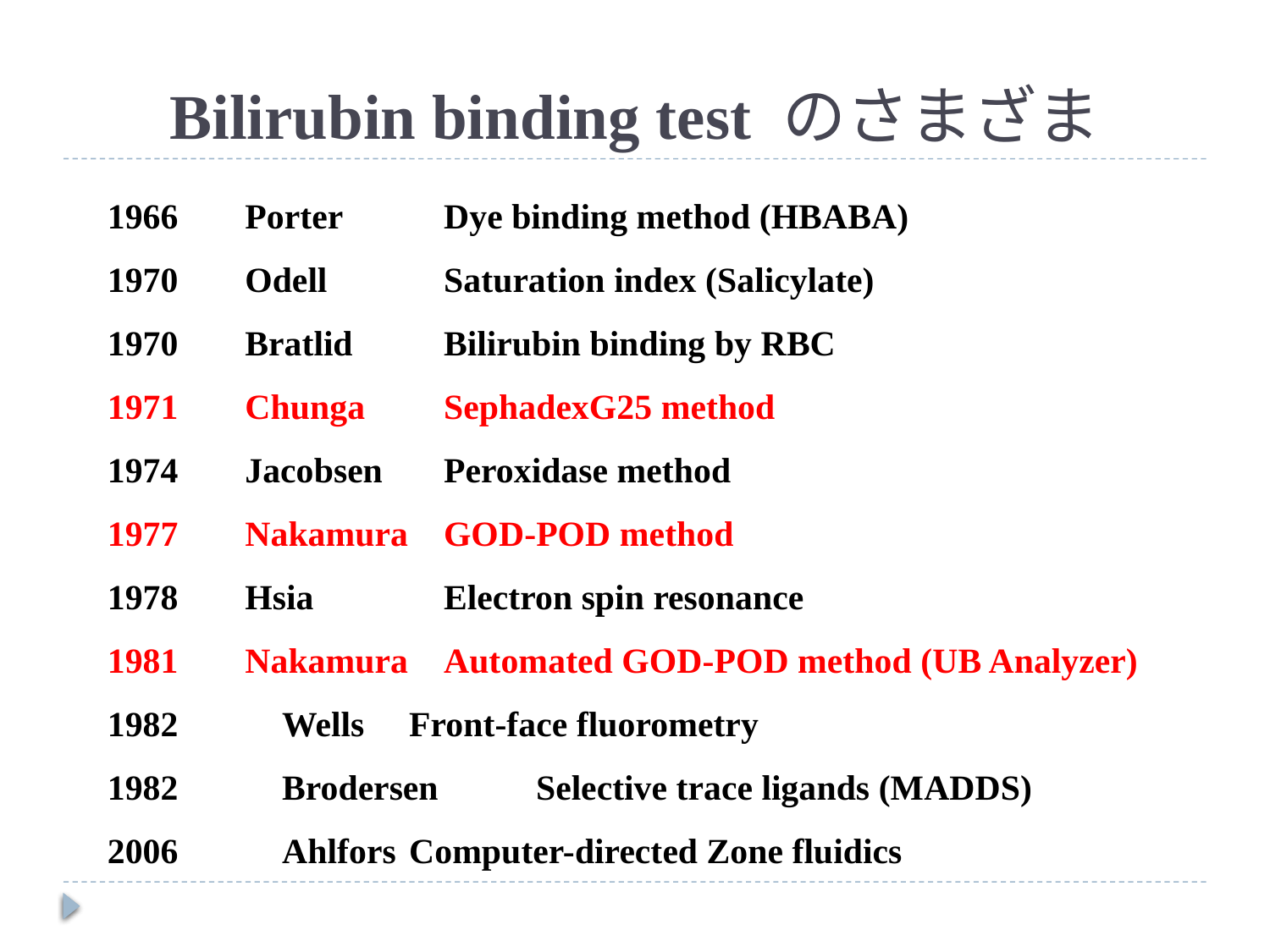

# Bilirubin binding test のさまざま
1966	Porter	Dye binding method (HBABA)
1970	Odell	Saturation index (Salicylate)
1970	Bratlid 	Bilirubin binding by RBC
1971	Chunga	SephadexG25 method
1974	Jacobsen	Peroxidase method
1977	Nakamura	GOD-POD method
1978	Hsia	Electron spin resonance
1981	Nakamura 	Automated GOD-POD method (UB Analyzer)
1982	Wells	Front-face fluorometry
1982	Brodersen	Selective trace ligands (MADDS)
2006	Ahlfors	Computer-directed Zone fluidics